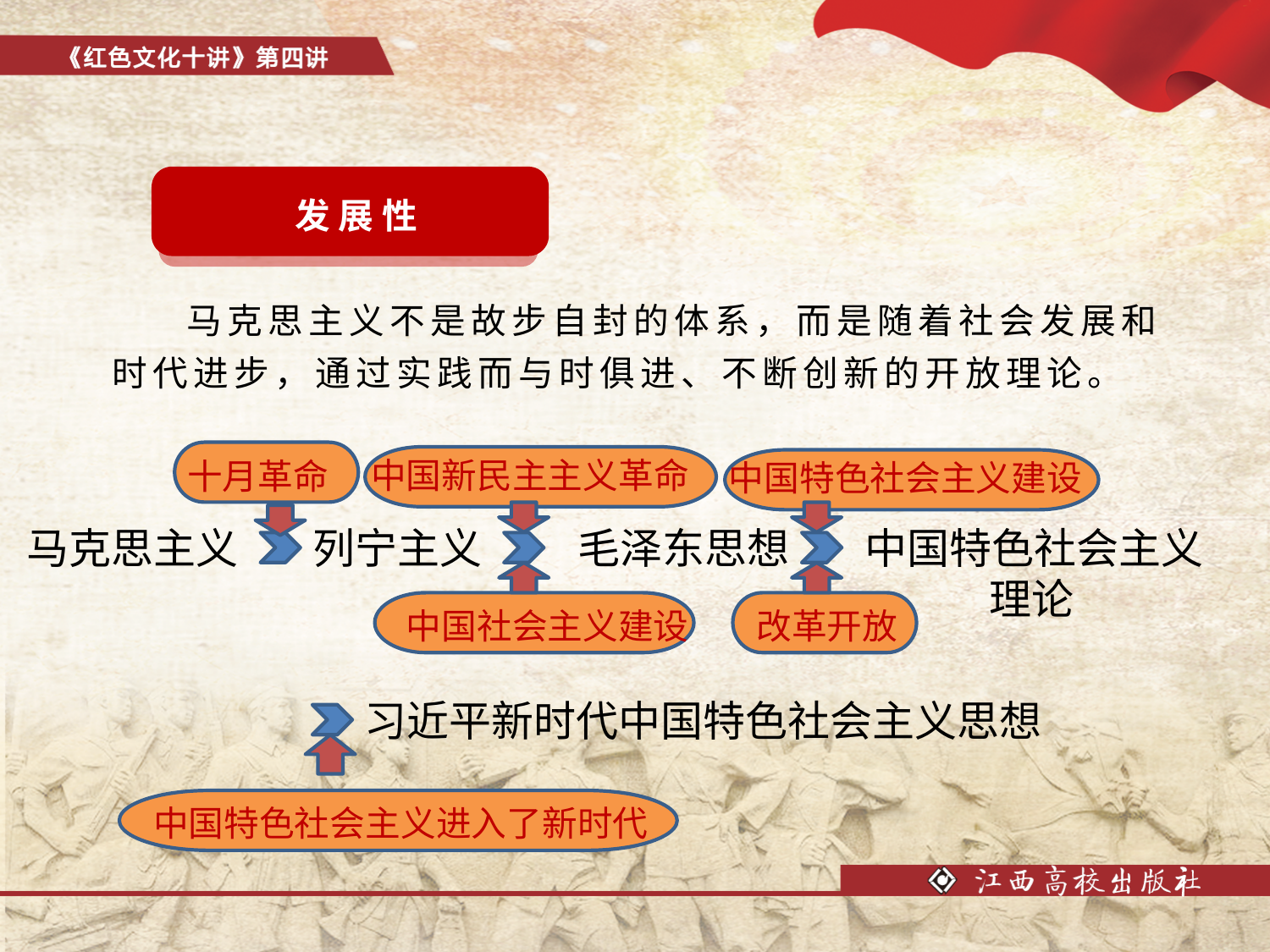

发 展 性
     马克思主义不是故步自封的体系，而是随着社会发展和时代进步，通过实践而与时俱进、不断创新的开放理论。

中国新民主主义革命

十月革命
中国特色社会主义建设

马克思主义
列宁主义
毛泽东思想
中国特色社会主义
            理论

中国社会主义建设
改革开放
习近平新时代中国特色社会主义思想

中国特色社会主义进入了新时代